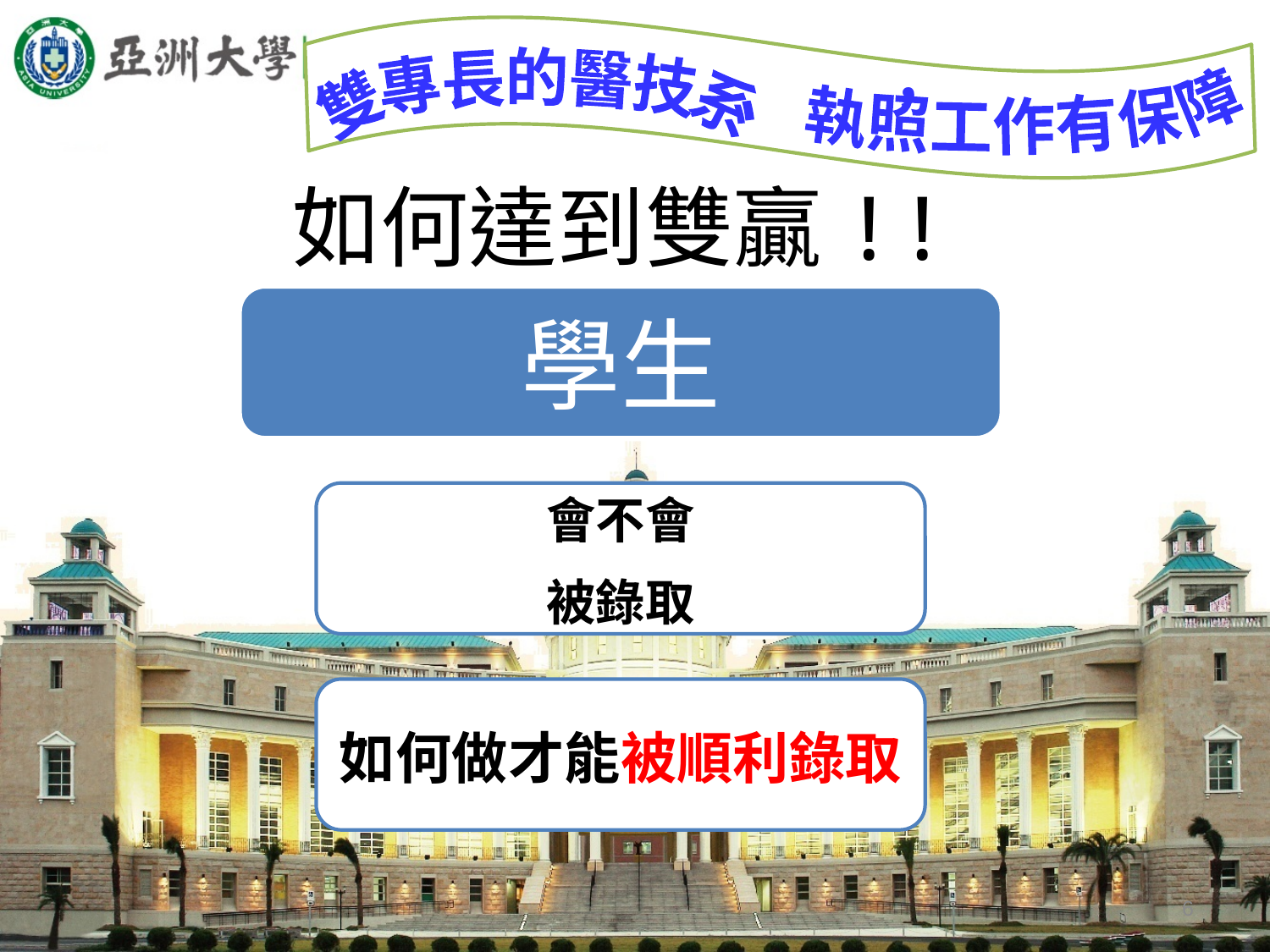

、執照工作有保障
，
雙專長的醫技系
如何達到雙贏!!
學生
會不會
被錄取
如何做才能被順利錄取
6